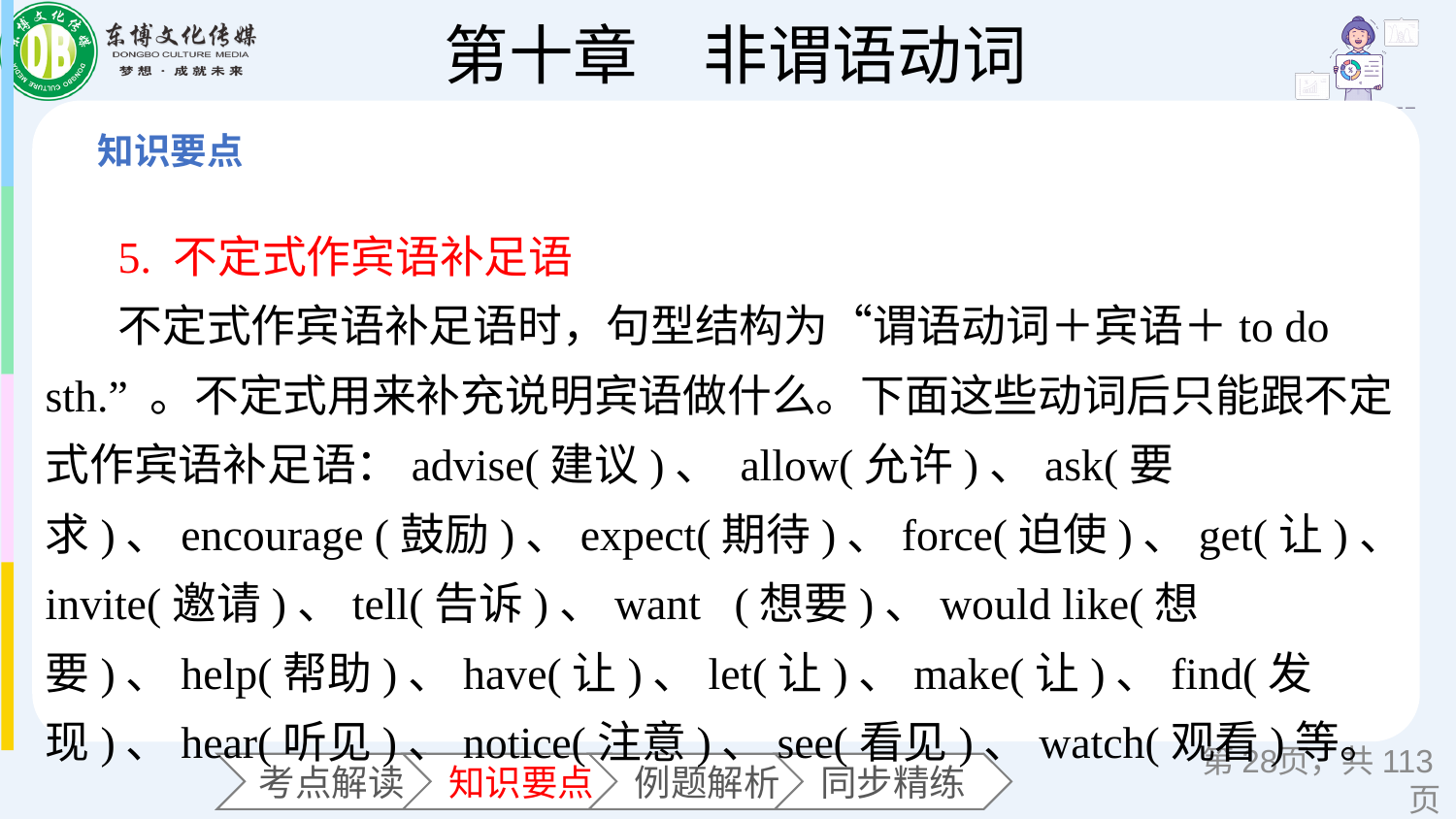

5. 不定式作宾语补足语
不定式作宾语补足语时，句型结构为“谓语动词＋宾语＋to do sth.” 。不定式用来补充说明宾语做什么。下面这些动词后只能跟不定式作宾语补足语：advise(建议)、 allow(允许)、ask(要求)、encourage (鼓励)、expect(期待)、force(迫使)、get(让)、invite(邀请)、tell(告诉)、want   (想要)、would like(想要)、help(帮助)、have(让)、let(让)、make(让)、find(发现)、hear(听见)、notice(注意)、see(看见)、watch(观看)等。

第28页，共113页